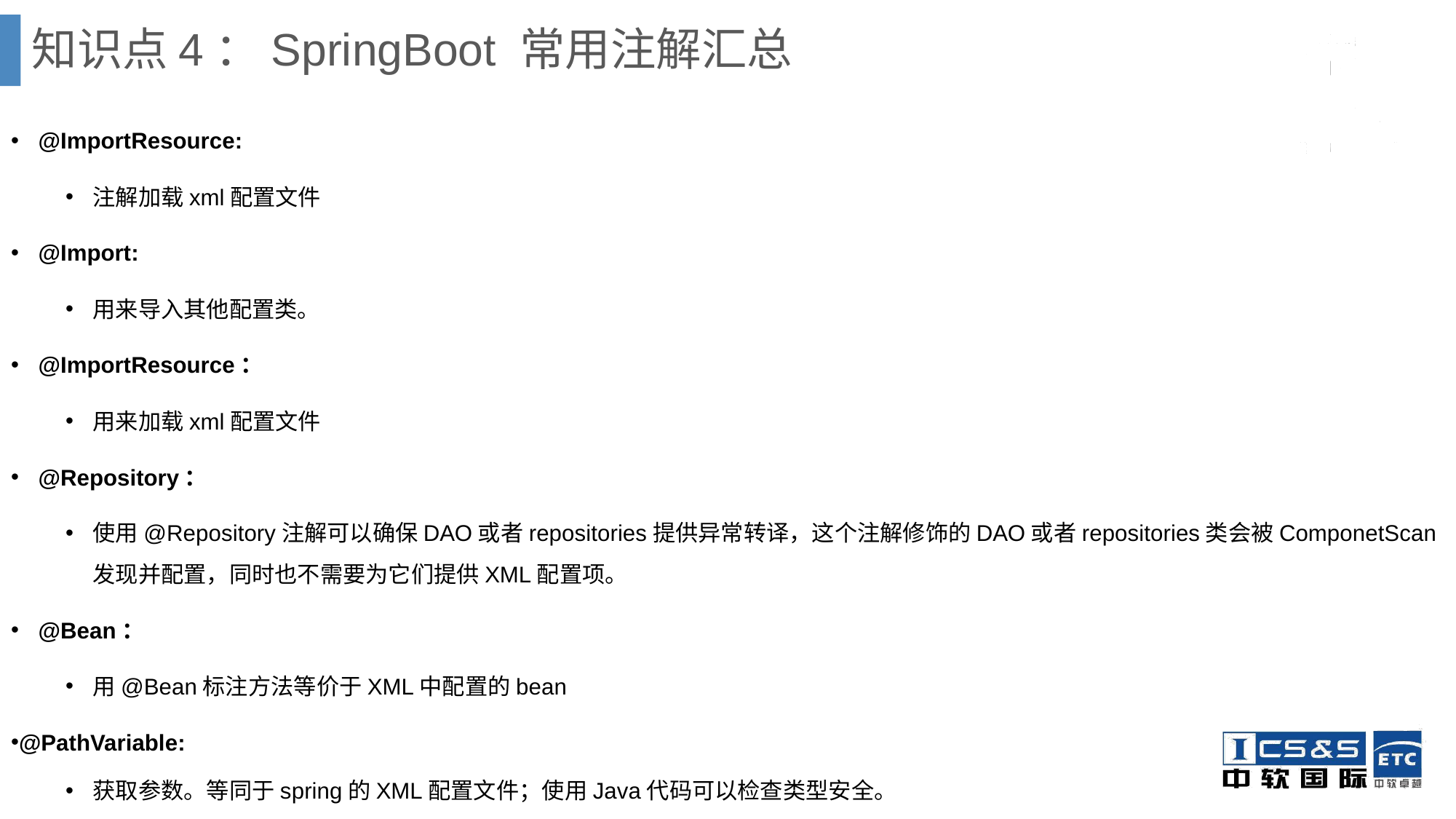

# 知识点4：SpringBoot 常用注解汇总
@ImportResource:
注解加载xml配置文件
@Import:
用来导入其他配置类。
@ImportResource：
用来加载xml配置文件
@Repository：
使用@Repository注解可以确保DAO或者repositories提供异常转译，这个注解修饰的DAO或者repositories类会被ComponetScan发现并配置，同时也不需要为它们提供XML配置项。
@Bean：
用@Bean标注方法等价于XML中配置的bean
@PathVariable:
获取参数。等同于spring的XML配置文件；使用Java代码可以检查类型安全。